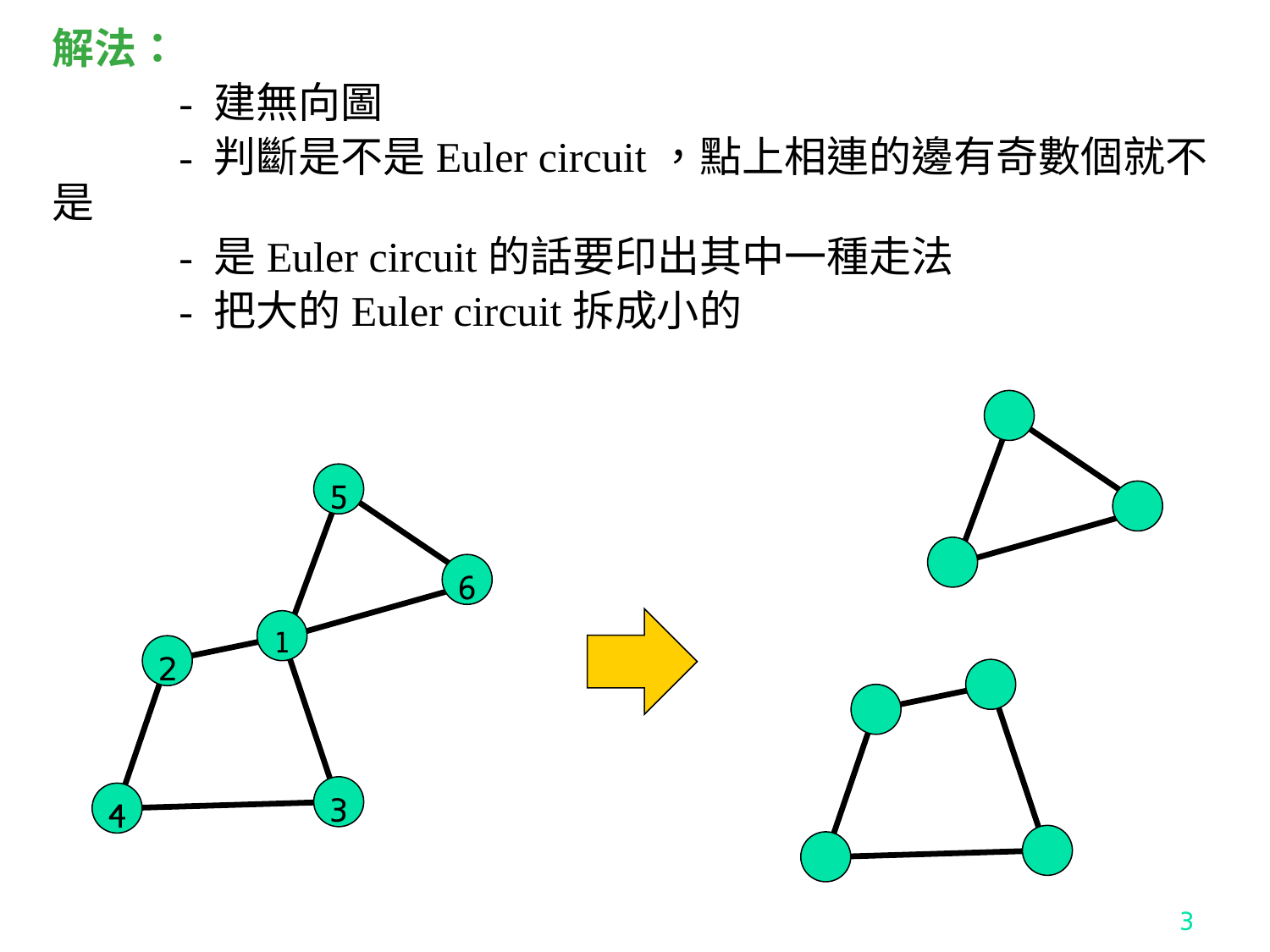

解法：
	- 建無向圖
	- 判斷是不是Euler circuit，點上相連的邊有奇數個就不是
	- 是Euler circuit的話要印出其中一種走法
	- 把大的Euler circuit拆成小的

5

6

1
2

3

4

3